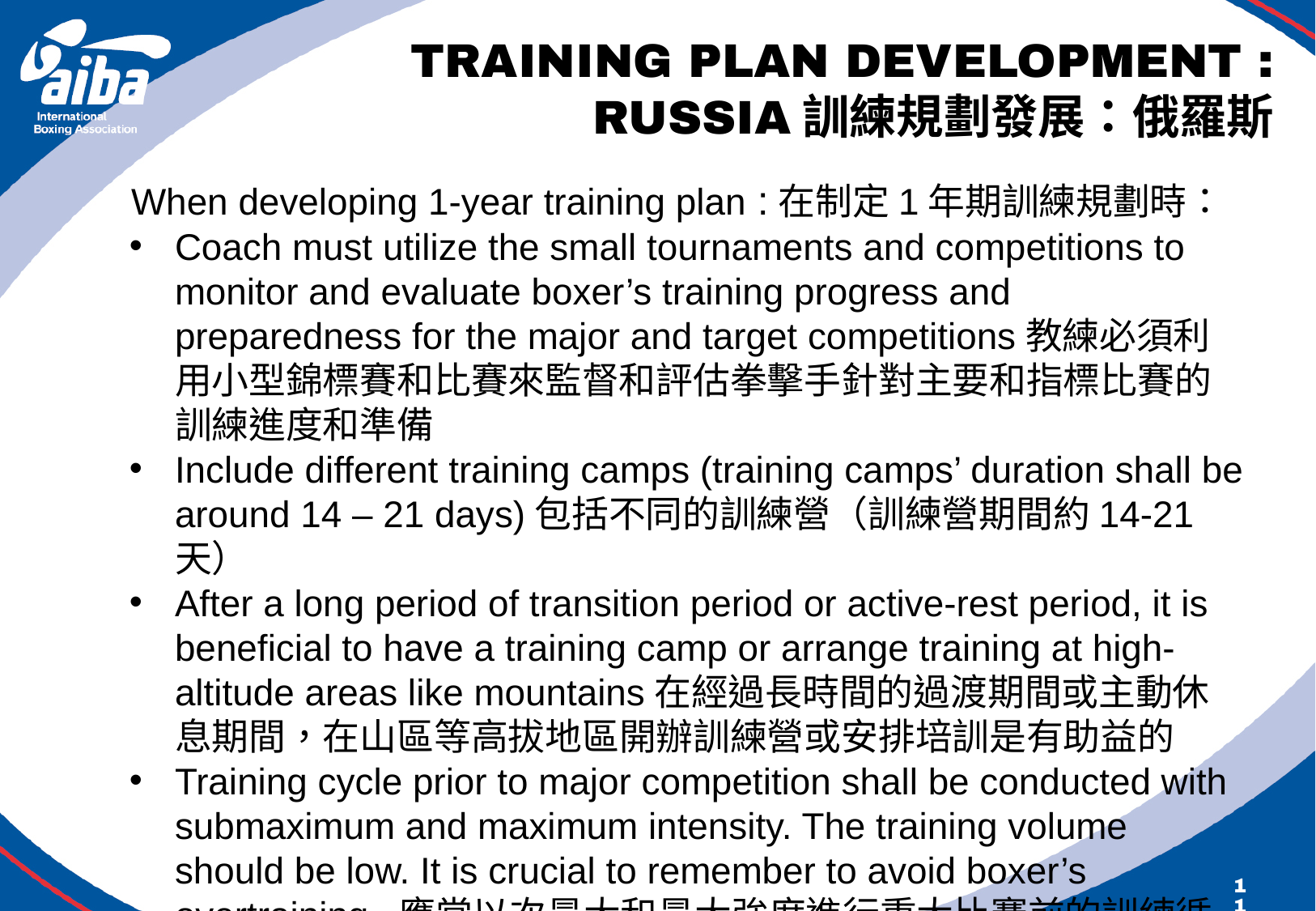

# TRAINING PLAN DEVELOPMENT : RUSSIA訓練規劃發展：俄羅斯
When developing 1-year training plan :在制定1年期訓練規劃時：
Coach must utilize the small tournaments and competitions to monitor and evaluate boxer’s training progress and preparedness for the major and target competitions教練必須利用小型錦標賽和比賽來監督和評估拳擊手針對主要和指標比賽的訓練進度和準備
Include different training camps (training camps’ duration shall be around 14 – 21 days)包括不同的訓練營（訓練營期間約14-21天）
After a long period of transition period or active-rest period, it is beneficial to have a training camp or arrange training at high-altitude areas like mountains在經過長時間的過渡期間或主動休息期間，在山區等高拔地區開辦訓練營或安排培訓是有助益的
Training cycle prior to major competition shall be conducted with submaximum and maximum intensity. The training volume should be low. It is crucial to remember to avoid boxer’s overtraining. 應當以次最大和最大強度進行重大比賽前的訓練循環，並維持低訓練量。關鍵點是記住避免拳擊手過度訓練。
112